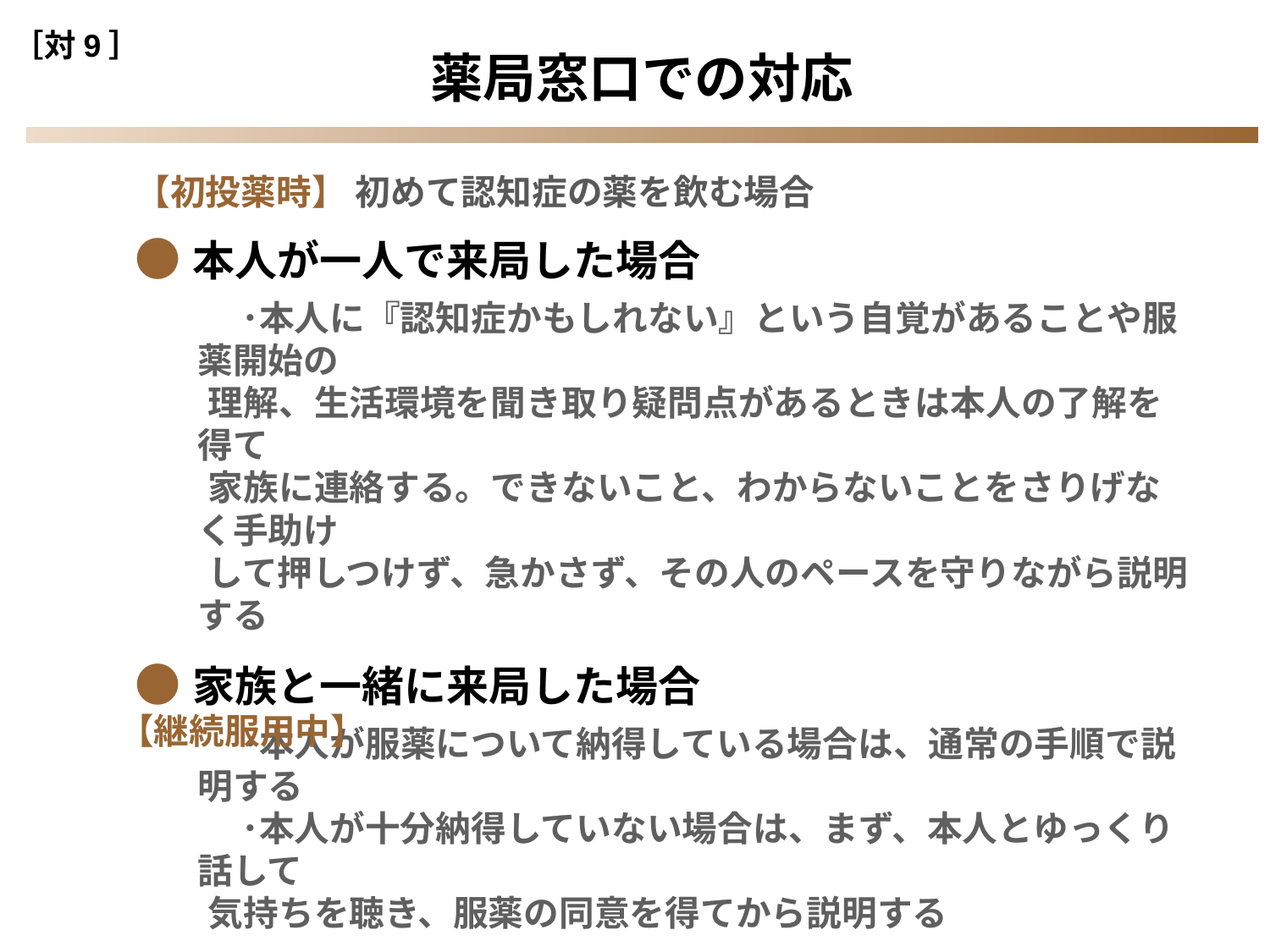

［対9］
薬局窓口での対応

【初投薬時】 初めて認知症の薬を飲む場合

●本人が一人で来局した場合
　　　･本人に『認知症かもしれない』という自覚があることや服薬開始の
        理解、生活環境を聞き取り疑問点があるときは本人の了解を得て
        家族に連絡する。できないこと、わからないことをさりげなく手助け
        して押しつけず、急かさず、その人のペースを守りながら説明する
●家族と一緒に来局した場合
　　　･本人が服薬について納得している場合は、通常の手順で説明する
　　　･本人が十分納得していない場合は、まず、本人とゆっくり 話して
        気持ちを聴き、服薬の同意を得てから説明する

●かかりつけ薬剤師が本人の様子で気づいた場合
　　 ･家族などから情報を集めて、本人の了解を得た上で処方医に
       フィードバックする
【継続服用中】